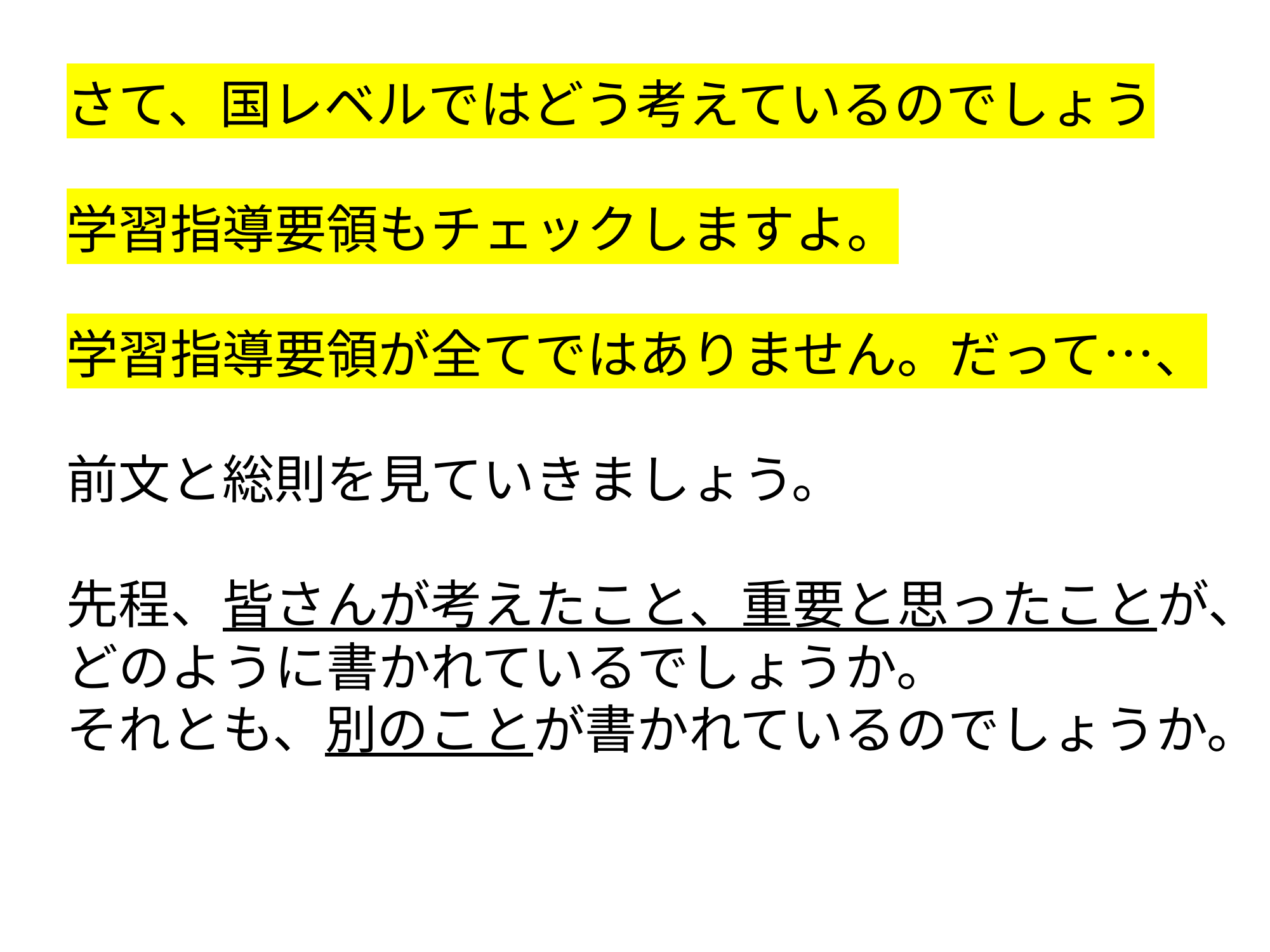

さて、国レベルではどう考えているのでしょう

学習指導要領もチェックしますよ。

学習指導要領が全てではありません。だって…、

前文と総則を見ていきましょう。

先程、皆さんが考えたこと、重要と思ったことが、どのように書かれているでしょうか。
それとも、別のことが書かれているのでしょうか。